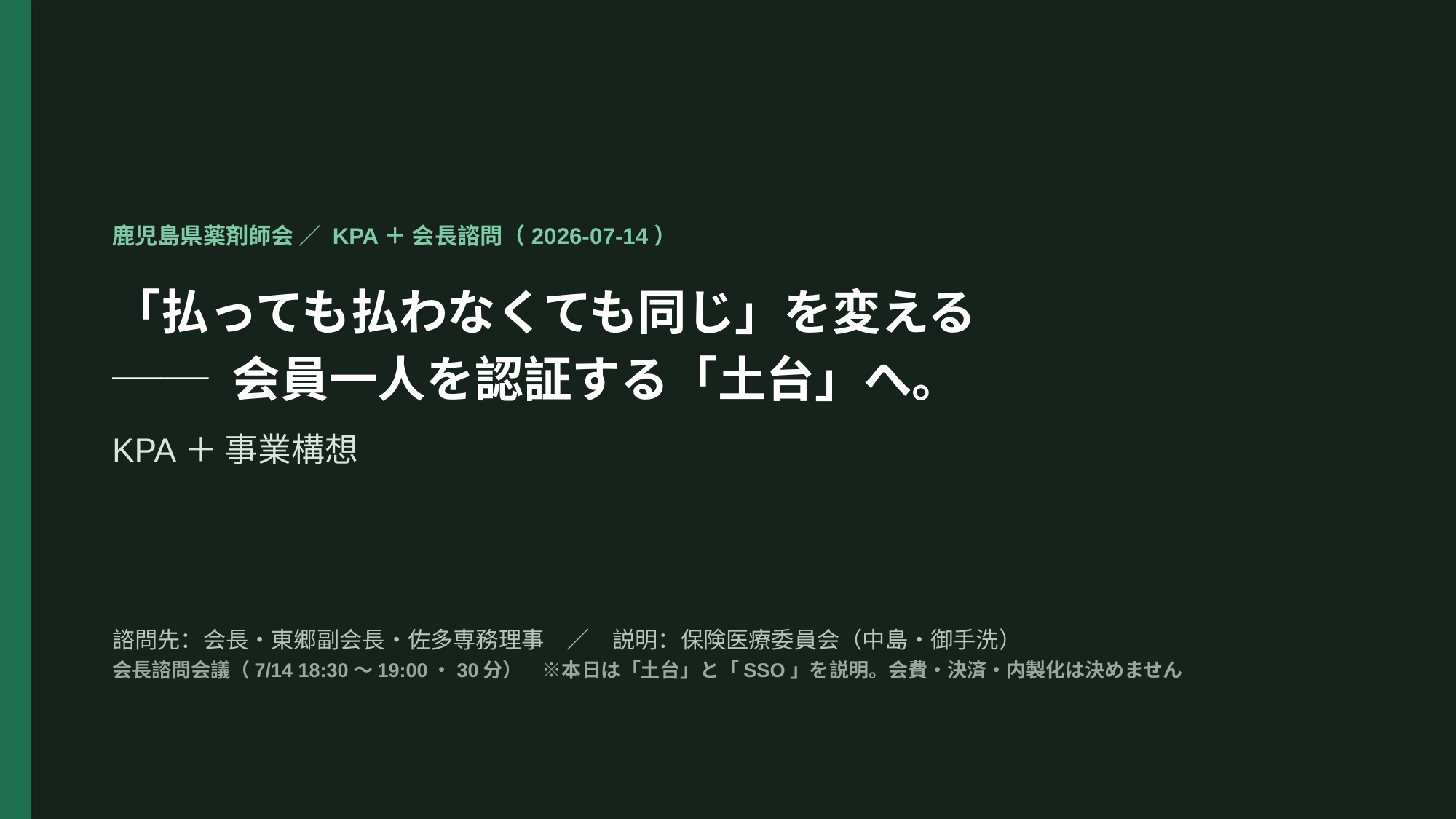

鹿児島県薬剤師会 ／ KPA＋ 会長諮問（2026-07-14）
「払っても払わなくても同じ」を変える
── 会員一人を認証する「土台」へ。
KPA＋ 事業構想
諮問先：会長・東郷副会長・佐多専務理事　／　説明：保険医療委員会（中島・御手洗）
会長諮問会議（7/14 18:30〜19:00・30分）　※本日は「土台」と「SSO」を説明。会費・決済・内製化は決めません